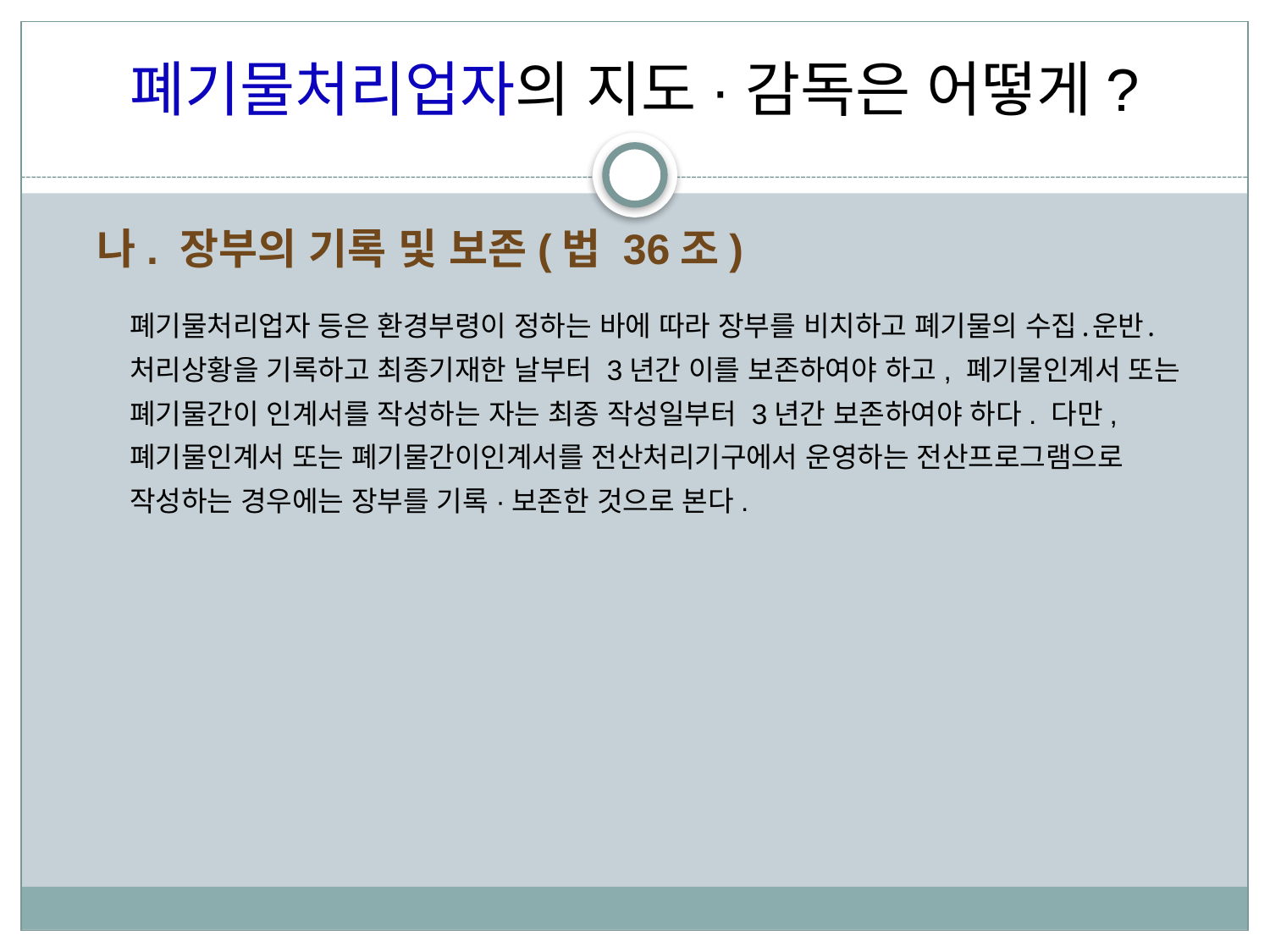

폐기물처리업자의 지도·감독은 어떻게?
나. 장부의 기록 및 보존(법 36조)
폐기물처리업자 등은 환경부령이 정하는 바에 따라 장부를 비치하고 폐기물의 수집․운반․처리상황을 기록하고 최종기재한 날부터 3년간 이를 보존하여야 하고, 폐기물인계서 또는 폐기물간이 인계서를 작성하는 자는 최종 작성일부터 3년간 보존하여야 하다. 다만,폐기물인계서 또는 폐기물간이인계서를 전산처리기구에서 운영하는 전산프로그램으로 작성하는 경우에는 장부를 기록·보존한 것으로 본다.